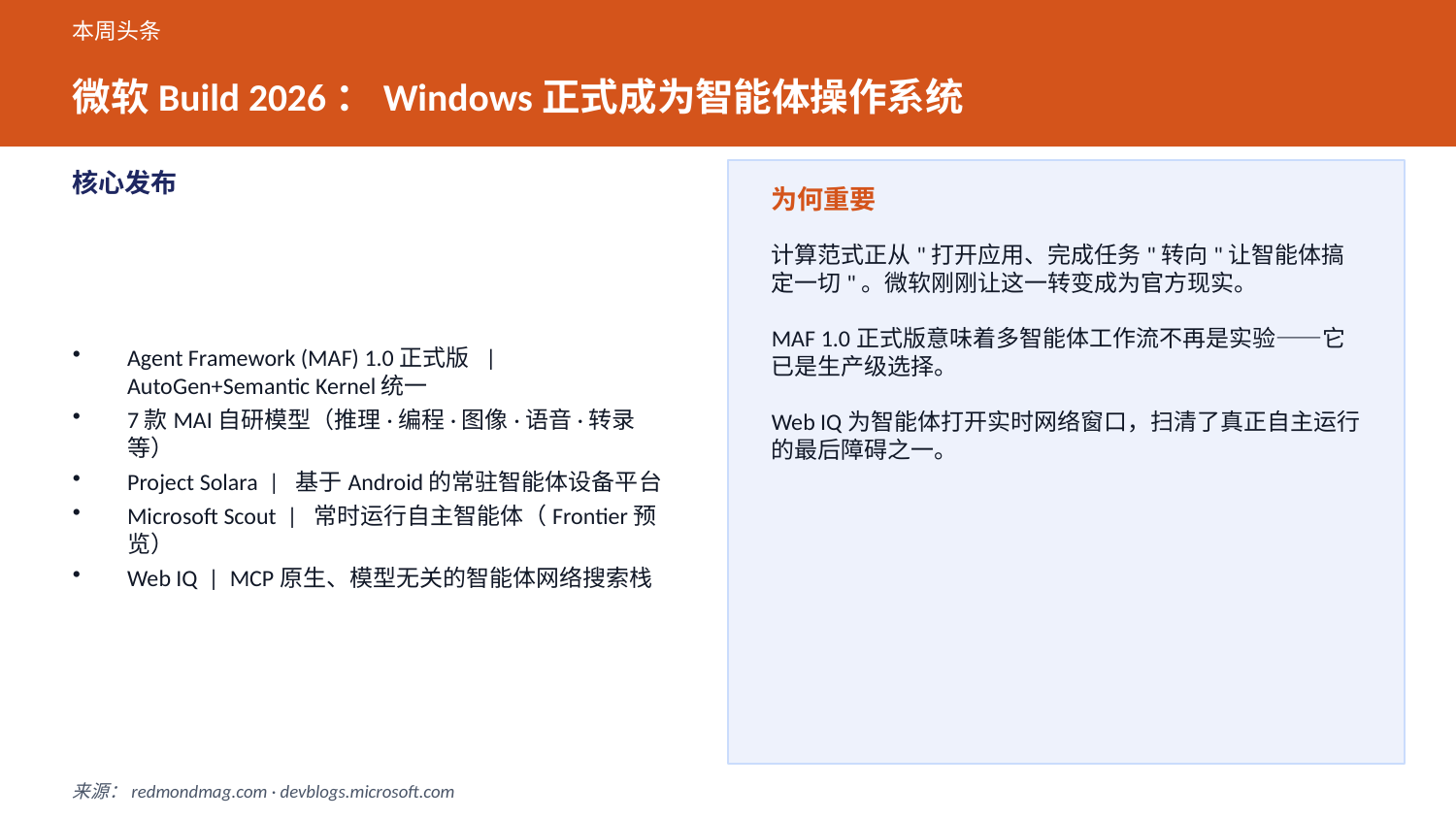

本周头条
微软Build 2026：Windows正式成为智能体操作系统
核心发布

为何重要
Agent Framework (MAF) 1.0正式版  |  AutoGen+Semantic Kernel统一
7款MAI自研模型（推理·编程·图像·语音·转录等）
Project Solara  |  基于Android的常驻智能体设备平台
Microsoft Scout  |  常时运行自主智能体（Frontier预览）
Web IQ  |  MCP原生、模型无关的智能体网络搜索栈
计算范式正从"打开应用、完成任务"转向"让智能体搞定一切"。微软刚刚让这一转变成为官方现实。

MAF 1.0正式版意味着多智能体工作流不再是实验——它已是生产级选择。

Web IQ为智能体打开实时网络窗口，扫清了真正自主运行的最后障碍之一。
来源：redmondmag.com · devblogs.microsoft.com